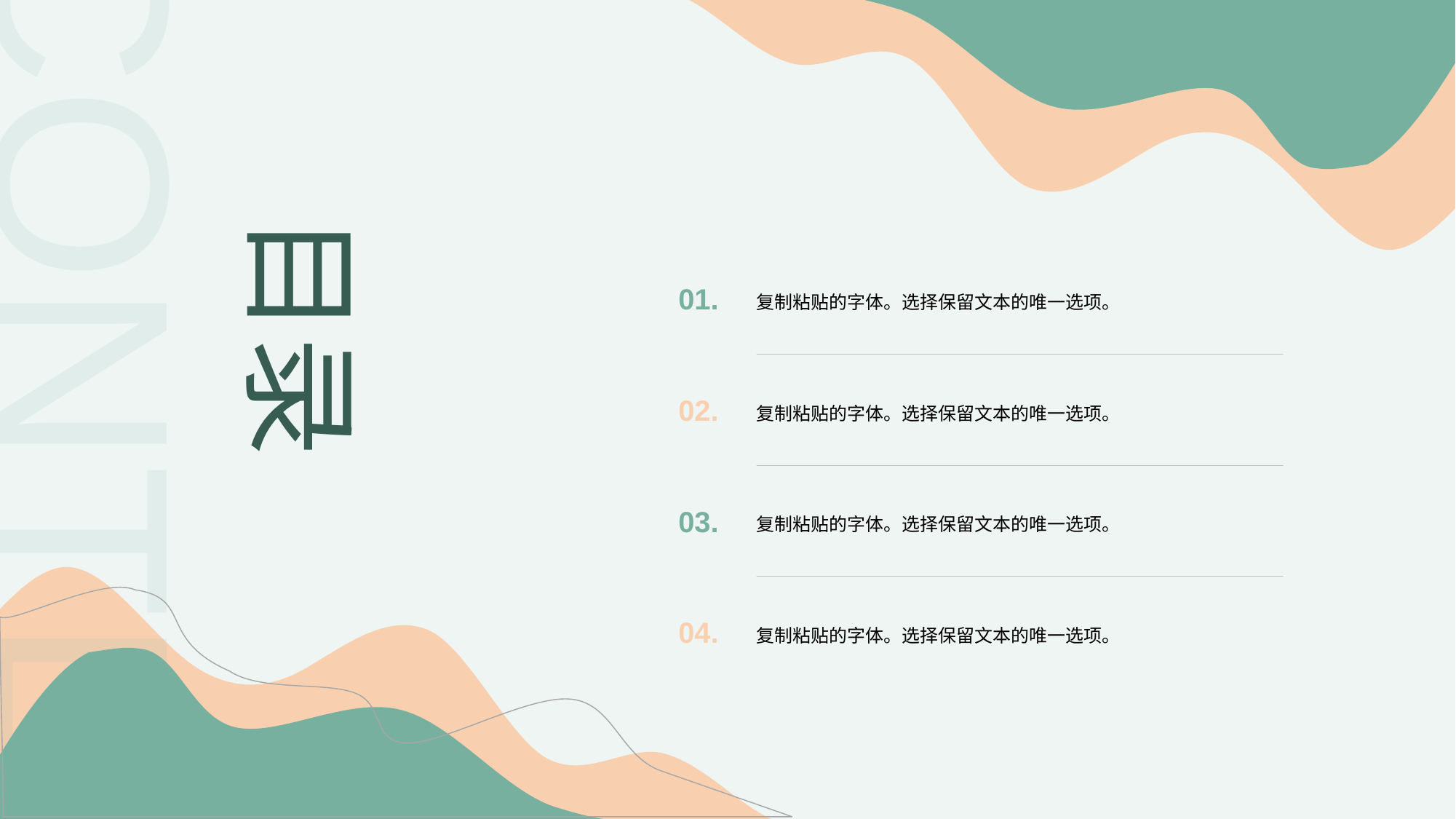

CONTENT

目录
复制粘贴的字体。选择保留文本的唯一选项。
01.
复制粘贴的字体。选择保留文本的唯一选项。
02.
复制粘贴的字体。选择保留文本的唯一选项。
03.

复制粘贴的字体。选择保留文本的唯一选项。
04.